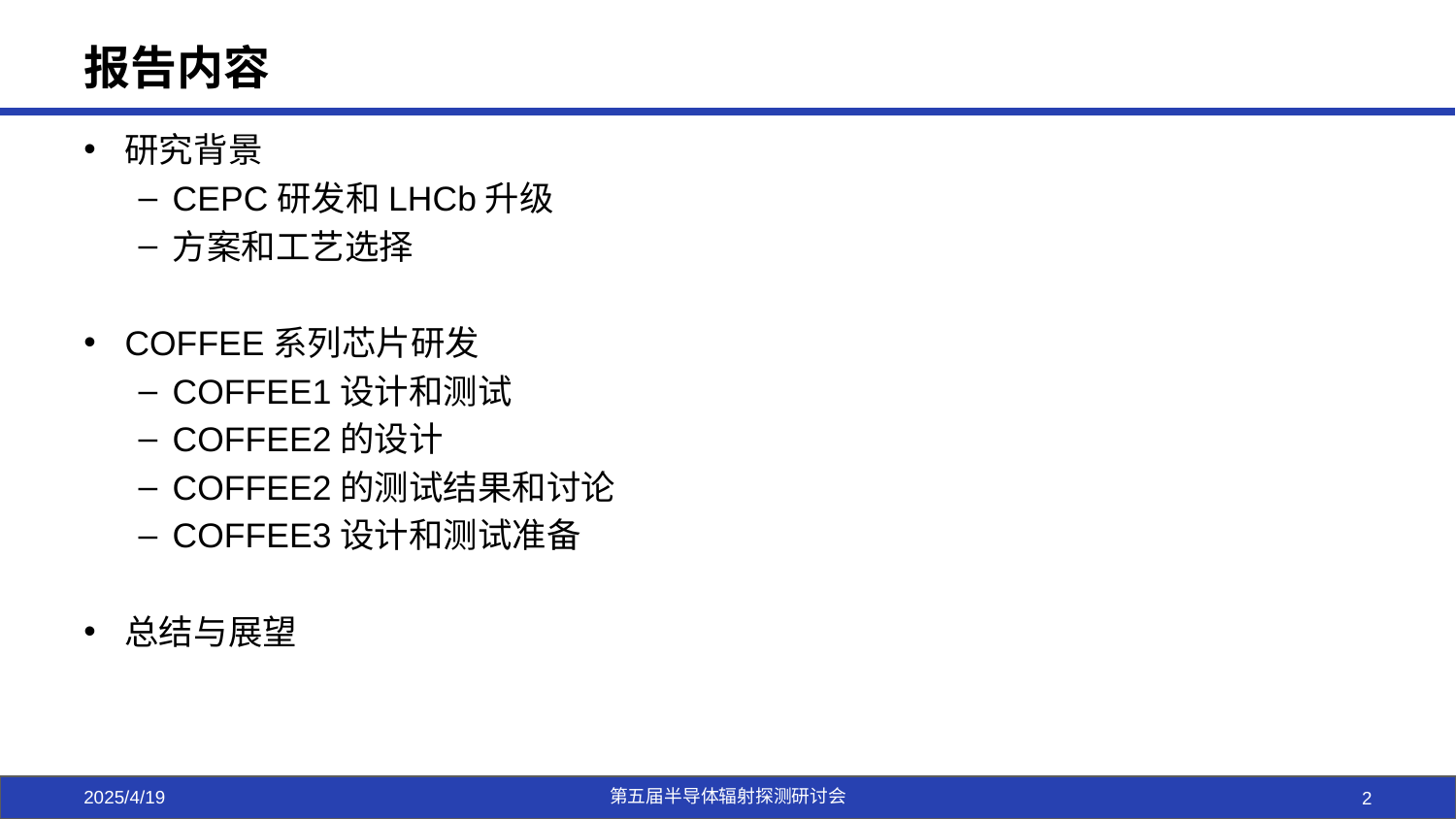

# 报告内容
研究背景
CEPC研发和LHCb升级
方案和工艺选择

COFFEE系列芯片研发
COFFEE1设计和测试
COFFEE2的设计
COFFEE2的测试结果和讨论
COFFEE3设计和测试准备

总结与展望

2025/4/19
第五届半导体辐射探测研讨会
2